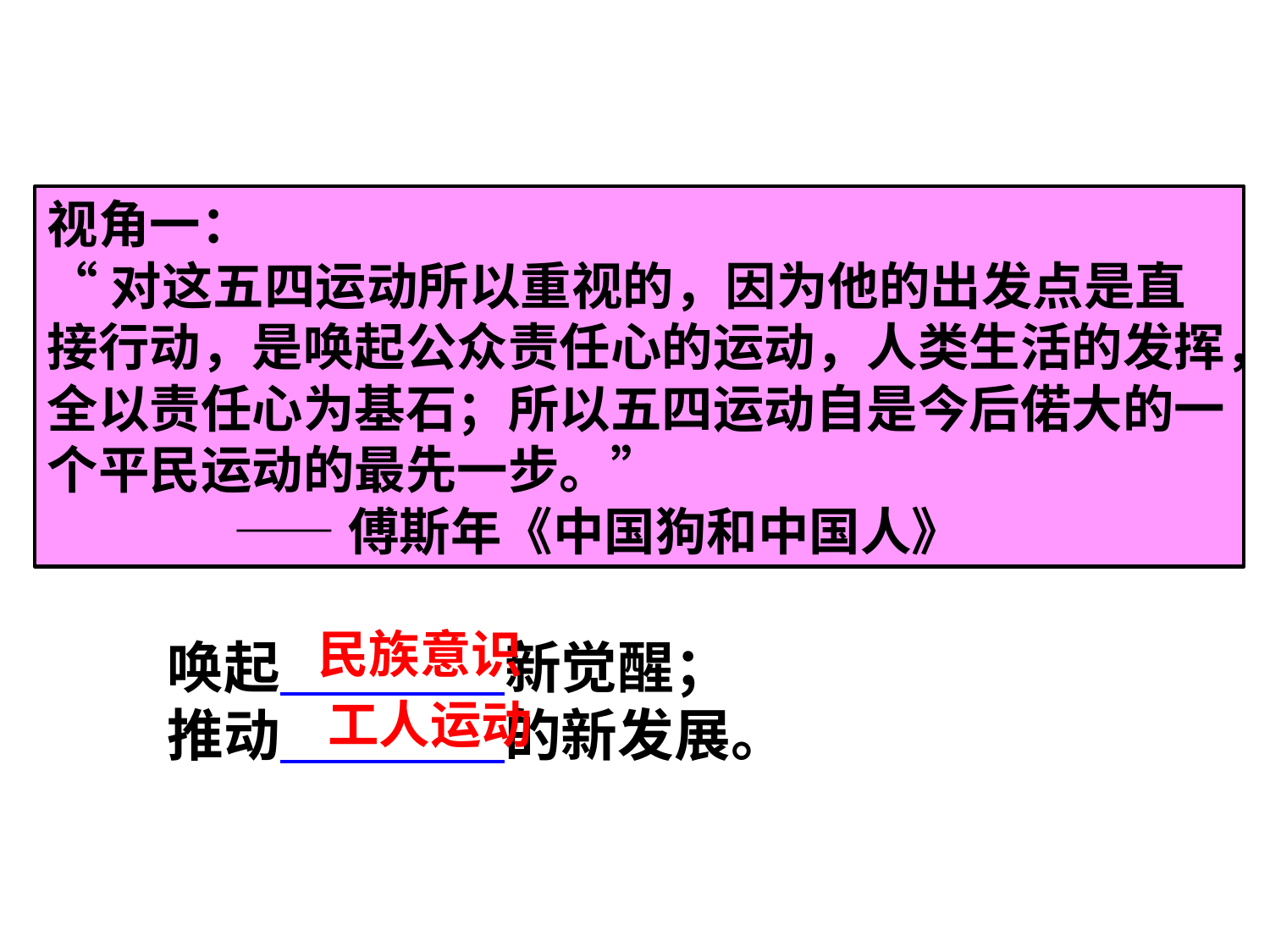

视角一：
“对这五四运动所以重视的，因为他的出发点是直接行动，是唤起公众责任心的运动，人类生活的发挥，全以责任心为基石；所以五四运动自是今后偌大的一个平民运动的最先一步。”
                ——傅斯年《中国狗和中国人》
民族意识
唤起                    新觉醒；
推动                    的新发展。
工人运动